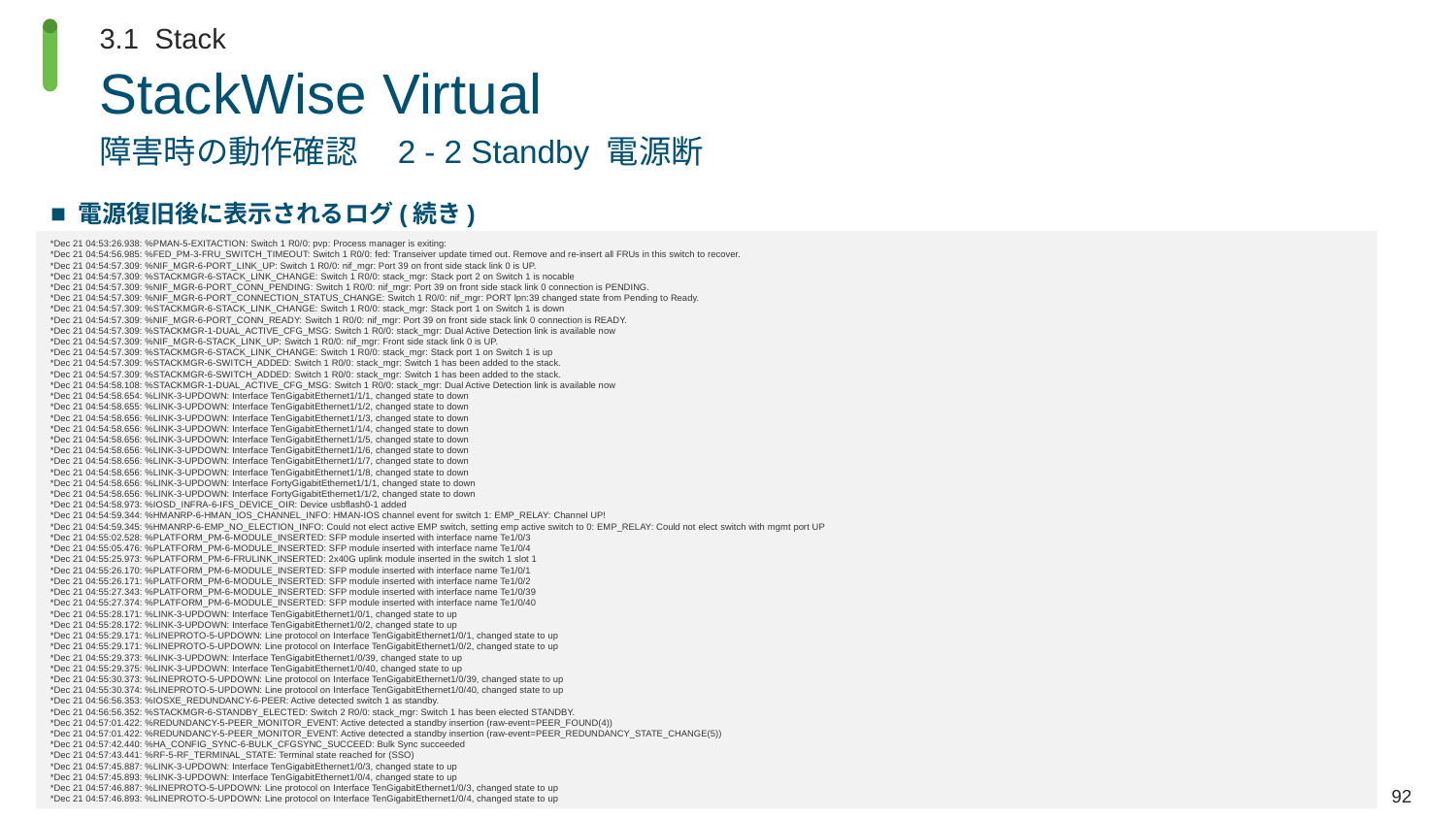

3.1  Stack
# StackWise Virtual
障害時の動作確認　2 - 2 Standby 電源断
電源復旧後に表示されるログ(続き)
*Dec 21 04:53:26.938: %PMAN-5-EXITACTION: Switch 1 R0/0: pvp: Process manager is exiting:
*Dec 21 04:54:56.985: %FED_PM-3-FRU_SWITCH_TIMEOUT: Switch 1 R0/0: fed: Transeiver update timed out. Remove and re-insert all FRUs in this switch to recover.
*Dec 21 04:54:57.309: %NIF_MGR-6-PORT_LINK_UP: Switch 1 R0/0: nif_mgr: Port 39 on front side stack link 0 is UP.
*Dec 21 04:54:57.309: %STACKMGR-6-STACK_LINK_CHANGE: Switch 1 R0/0: stack_mgr: Stack port 2 on Switch 1 is nocable
*Dec 21 04:54:57.309: %NIF_MGR-6-PORT_CONN_PENDING: Switch 1 R0/0: nif_mgr: Port 39 on front side stack link 0 connection is PENDING.
*Dec 21 04:54:57.309: %NIF_MGR-6-PORT_CONNECTION_STATUS_CHANGE: Switch 1 R0/0: nif_mgr: PORT lpn:39 changed state from Pending to Ready.
*Dec 21 04:54:57.309: %STACKMGR-6-STACK_LINK_CHANGE: Switch 1 R0/0: stack_mgr: Stack port 1 on Switch 1 is down
*Dec 21 04:54:57.309: %NIF_MGR-6-PORT_CONN_READY: Switch 1 R0/0: nif_mgr: Port 39 on front side stack link 0 connection is READY.
*Dec 21 04:54:57.309: %STACKMGR-1-DUAL_ACTIVE_CFG_MSG: Switch 1 R0/0: stack_mgr: Dual Active Detection link is available now
*Dec 21 04:54:57.309: %NIF_MGR-6-STACK_LINK_UP: Switch 1 R0/0: nif_mgr: Front side stack link 0 is UP.
*Dec 21 04:54:57.309: %STACKMGR-6-STACK_LINK_CHANGE: Switch 1 R0/0: stack_mgr: Stack port 1 on Switch 1 is up
*Dec 21 04:54:57.309: %STACKMGR-6-SWITCH_ADDED: Switch 1 R0/0: stack_mgr: Switch 1 has been added to the stack.
*Dec 21 04:54:57.309: %STACKMGR-6-SWITCH_ADDED: Switch 1 R0/0: stack_mgr: Switch 1 has been added to the stack.
*Dec 21 04:54:58.108: %STACKMGR-1-DUAL_ACTIVE_CFG_MSG: Switch 1 R0/0: stack_mgr: Dual Active Detection link is available now
*Dec 21 04:54:58.654: %LINK-3-UPDOWN: Interface TenGigabitEthernet1/1/1, changed state to down
*Dec 21 04:54:58.655: %LINK-3-UPDOWN: Interface TenGigabitEthernet1/1/2, changed state to down
*Dec 21 04:54:58.656: %LINK-3-UPDOWN: Interface TenGigabitEthernet1/1/3, changed state to down
*Dec 21 04:54:58.656: %LINK-3-UPDOWN: Interface TenGigabitEthernet1/1/4, changed state to down
*Dec 21 04:54:58.656: %LINK-3-UPDOWN: Interface TenGigabitEthernet1/1/5, changed state to down
*Dec 21 04:54:58.656: %LINK-3-UPDOWN: Interface TenGigabitEthernet1/1/6, changed state to down
*Dec 21 04:54:58.656: %LINK-3-UPDOWN: Interface TenGigabitEthernet1/1/7, changed state to down
*Dec 21 04:54:58.656: %LINK-3-UPDOWN: Interface TenGigabitEthernet1/1/8, changed state to down
*Dec 21 04:54:58.656: %LINK-3-UPDOWN: Interface FortyGigabitEthernet1/1/1, changed state to down
*Dec 21 04:54:58.656: %LINK-3-UPDOWN: Interface FortyGigabitEthernet1/1/2, changed state to down
*Dec 21 04:54:58.973: %IOSD_INFRA-6-IFS_DEVICE_OIR: Device usbflash0-1 added
*Dec 21 04:54:59.344: %HMANRP-6-HMAN_IOS_CHANNEL_INFO: HMAN-IOS channel event for switch 1: EMP_RELAY: Channel UP!
*Dec 21 04:54:59.345: %HMANRP-6-EMP_NO_ELECTION_INFO: Could not elect active EMP switch, setting emp active switch to 0: EMP_RELAY: Could not elect switch with mgmt port UP
*Dec 21 04:55:02.528: %PLATFORM_PM-6-MODULE_INSERTED: SFP module inserted with interface name Te1/0/3
*Dec 21 04:55:05.476: %PLATFORM_PM-6-MODULE_INSERTED: SFP module inserted with interface name Te1/0/4
*Dec 21 04:55:25.973: %PLATFORM_PM-6-FRULINK_INSERTED: 2x40G uplink module inserted in the switch 1 slot 1
*Dec 21 04:55:26.170: %PLATFORM_PM-6-MODULE_INSERTED: SFP module inserted with interface name Te1/0/1
*Dec 21 04:55:26.171: %PLATFORM_PM-6-MODULE_INSERTED: SFP module inserted with interface name Te1/0/2
*Dec 21 04:55:27.343: %PLATFORM_PM-6-MODULE_INSERTED: SFP module inserted with interface name Te1/0/39
*Dec 21 04:55:27.374: %PLATFORM_PM-6-MODULE_INSERTED: SFP module inserted with interface name Te1/0/40
*Dec 21 04:55:28.171: %LINK-3-UPDOWN: Interface TenGigabitEthernet1/0/1, changed state to up
*Dec 21 04:55:28.172: %LINK-3-UPDOWN: Interface TenGigabitEthernet1/0/2, changed state to up
*Dec 21 04:55:29.171: %LINEPROTO-5-UPDOWN: Line protocol on Interface TenGigabitEthernet1/0/1, changed state to up
*Dec 21 04:55:29.171: %LINEPROTO-5-UPDOWN: Line protocol on Interface TenGigabitEthernet1/0/2, changed state to up
*Dec 21 04:55:29.373: %LINK-3-UPDOWN: Interface TenGigabitEthernet1/0/39, changed state to up
*Dec 21 04:55:29.375: %LINK-3-UPDOWN: Interface TenGigabitEthernet1/0/40, changed state to up
*Dec 21 04:55:30.373: %LINEPROTO-5-UPDOWN: Line protocol on Interface TenGigabitEthernet1/0/39, changed state to up
*Dec 21 04:55:30.374: %LINEPROTO-5-UPDOWN: Line protocol on Interface TenGigabitEthernet1/0/40, changed state to up
*Dec 21 04:56:56.353: %IOSXE_REDUNDANCY-6-PEER: Active detected switch 1 as standby.
*Dec 21 04:56:56.352: %STACKMGR-6-STANDBY_ELECTED: Switch 2 R0/0: stack_mgr: Switch 1 has been elected STANDBY.
*Dec 21 04:57:01.422: %REDUNDANCY-5-PEER_MONITOR_EVENT: Active detected a standby insertion (raw-event=PEER_FOUND(4))
*Dec 21 04:57:01.422: %REDUNDANCY-5-PEER_MONITOR_EVENT: Active detected a standby insertion (raw-event=PEER_REDUNDANCY_STATE_CHANGE(5))
*Dec 21 04:57:42.440: %HA_CONFIG_SYNC-6-BULK_CFGSYNC_SUCCEED: Bulk Sync succeeded
*Dec 21 04:57:43.441: %RF-5-RF_TERMINAL_STATE: Terminal state reached for (SSO)
*Dec 21 04:57:45.887: %LINK-3-UPDOWN: Interface TenGigabitEthernet1/0/3, changed state to up
*Dec 21 04:57:45.893: %LINK-3-UPDOWN: Interface TenGigabitEthernet1/0/4, changed state to up
*Dec 21 04:57:46.887: %LINEPROTO-5-UPDOWN: Line protocol on Interface TenGigabitEthernet1/0/3, changed state to up
*Dec 21 04:57:46.893: %LINEPROTO-5-UPDOWN: Line protocol on Interface TenGigabitEthernet1/0/4, changed state to up
92